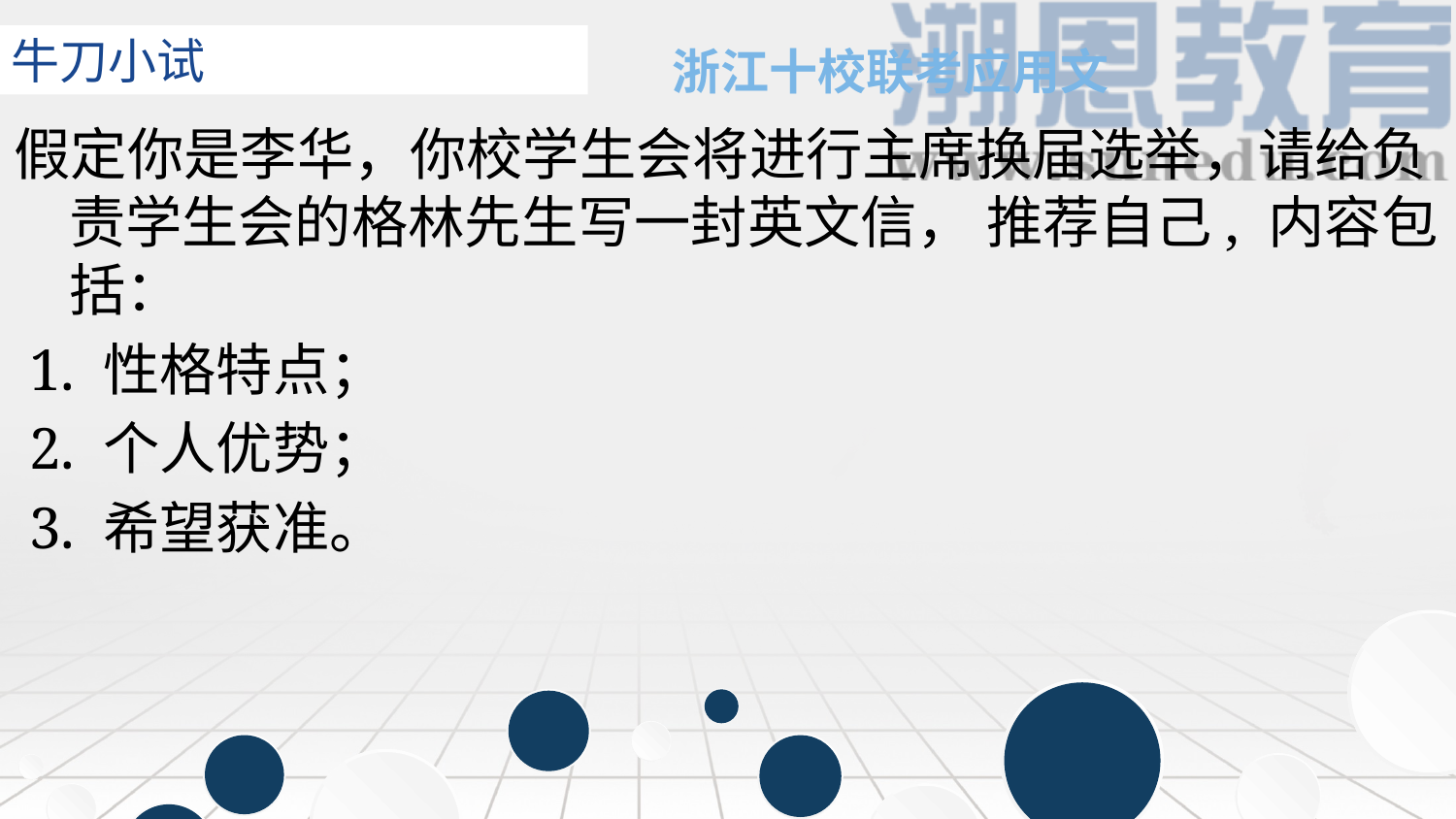

牛刀小试
We provide the best way to  your business.
浙江十校联考应用文
假定你是李华，你校学生会将进行主席换届选举，请给负责学生会的格林先生写一封英文信， 推荐自己, 内容包括：
 1. 性格特点；
 2. 个人优势；
 3. 希望获准。